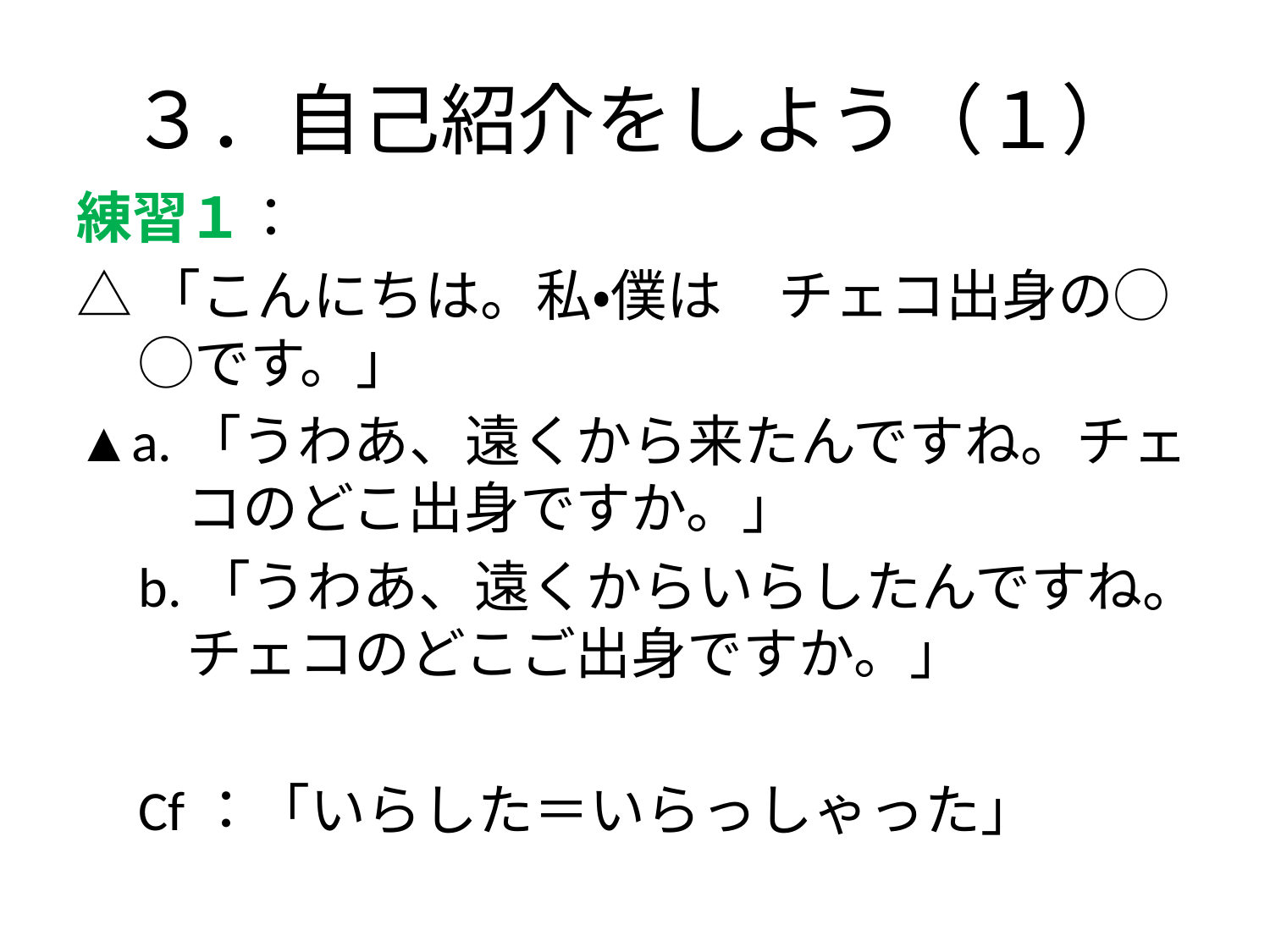

# ３．自己紹介をしよう（１）
練習１：
△「こんにちは。私・僕は　チェコ出身の◯◯です。」
▲a.「うわあ、遠くから来たんですね。チェコのどこ出身ですか。」
b.「うわあ、遠くからいらしたんですね。チェコのどこご出身ですか。」

Cf：「いらした＝いらっしゃった」